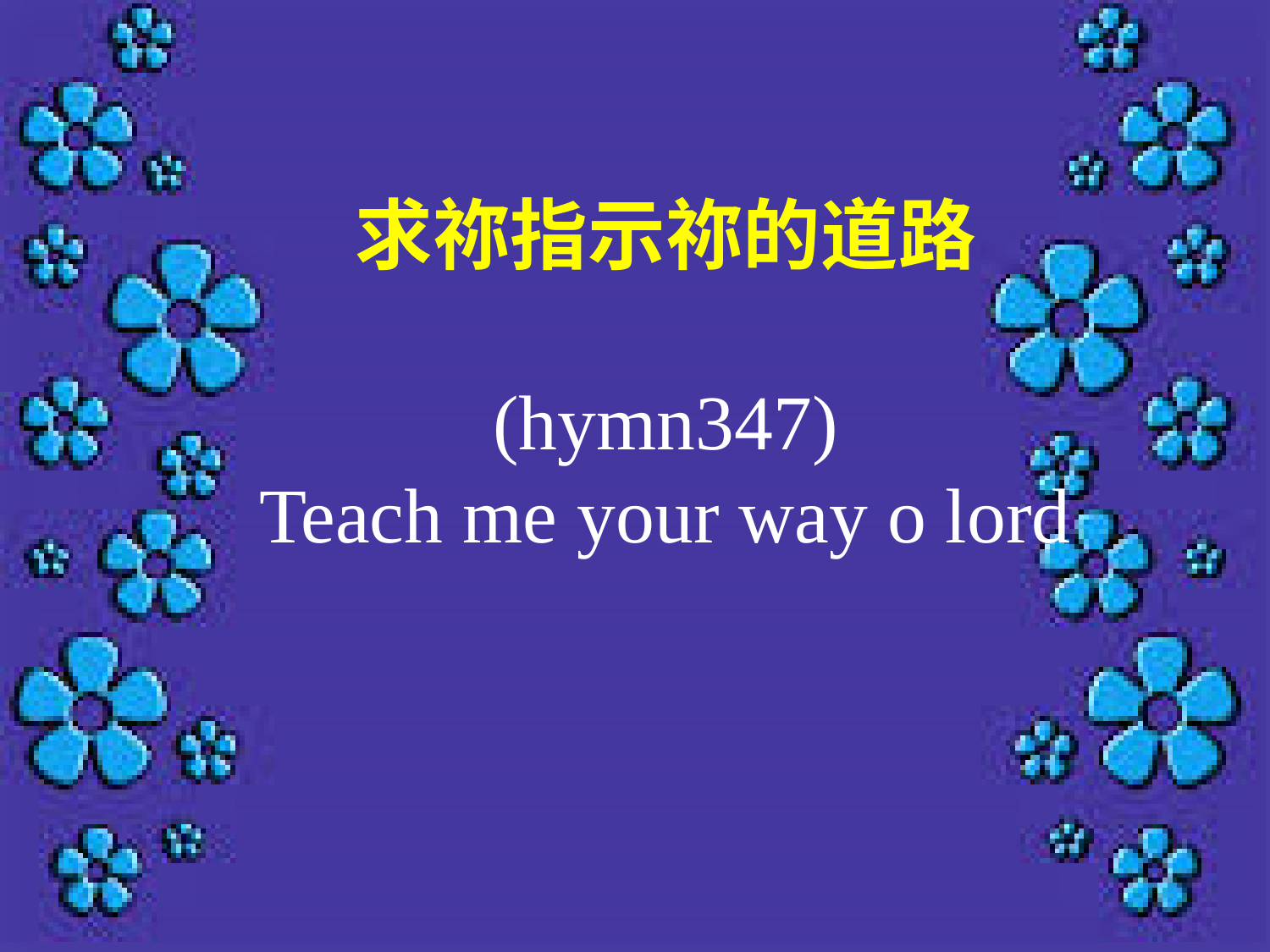

求祢指示祢的道路

(hymn347)
Teach me your way o lord